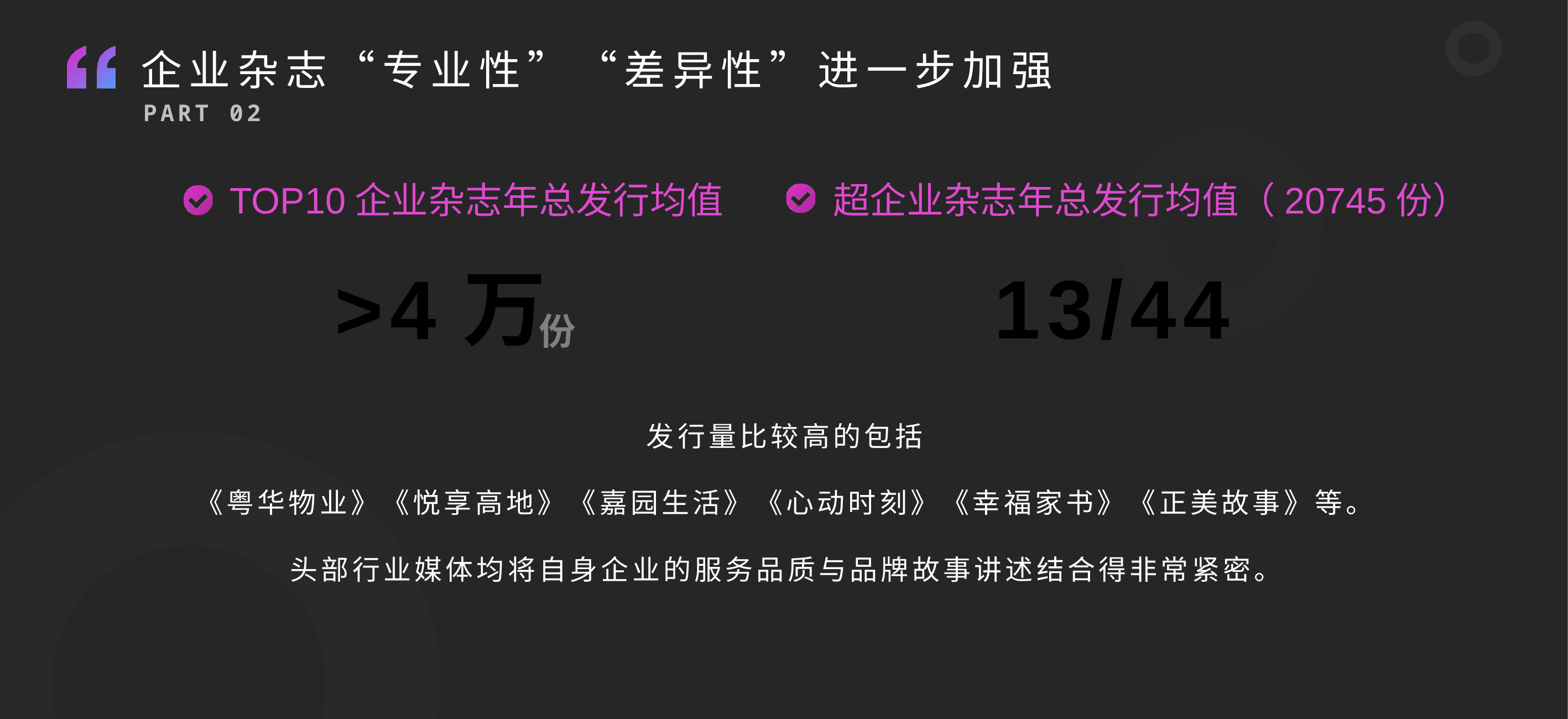

企业杂志“专业性”“差异性”进一步加强

# PART 02
TOP10企业杂志年总发行均值
超企业杂志年总发行均值（20745份）

13/44
>4万
份
发行量比较高的包括
《粤华物业》《悦享高地》《嘉园生活》《心动时刻》《幸福家书》《正美故事》等。
头部行业媒体均将自身企业的服务品质与品牌故事讲述结合得非常紧密。